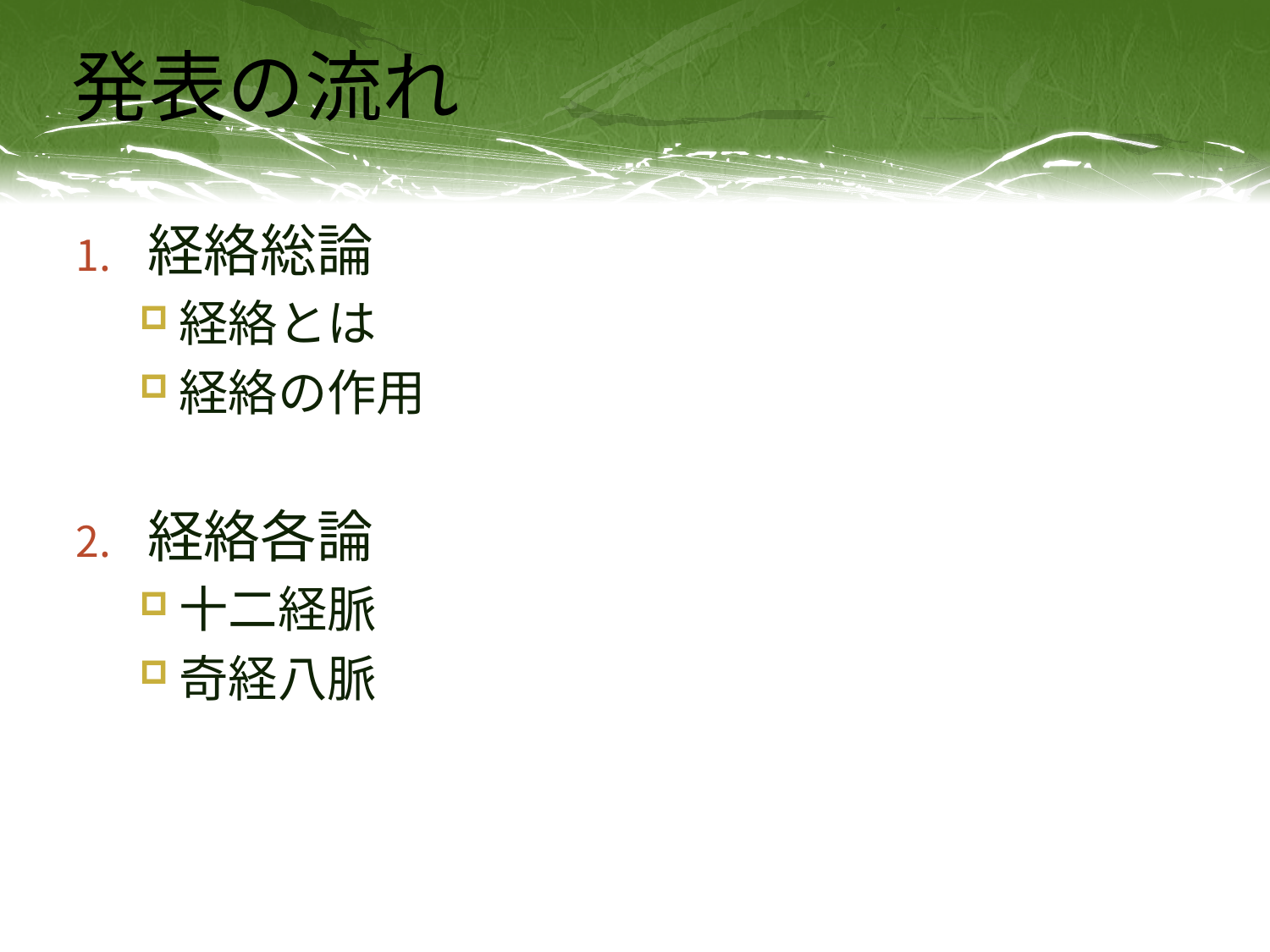

# 発表の流れ
経絡総論
経絡とは
経絡の作用

経絡各論
十二経脈
奇経八脈